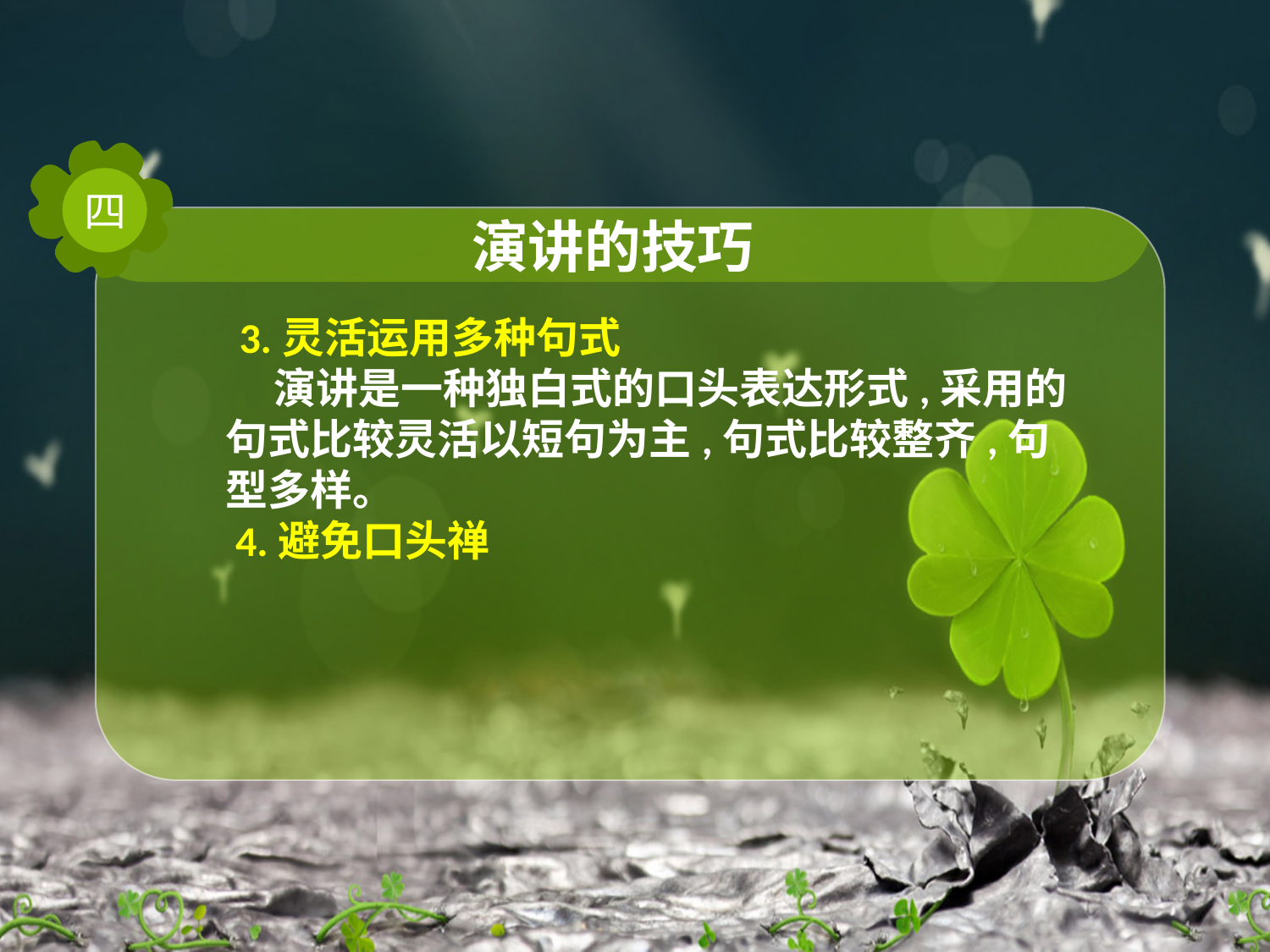

四

演讲的技巧
 3.灵活运用多种句式
    演讲是一种独白式的口头表达形式,采用的句式比较灵活以短句为主,句式比较整齐,句型多样。
 4.避免口头禅